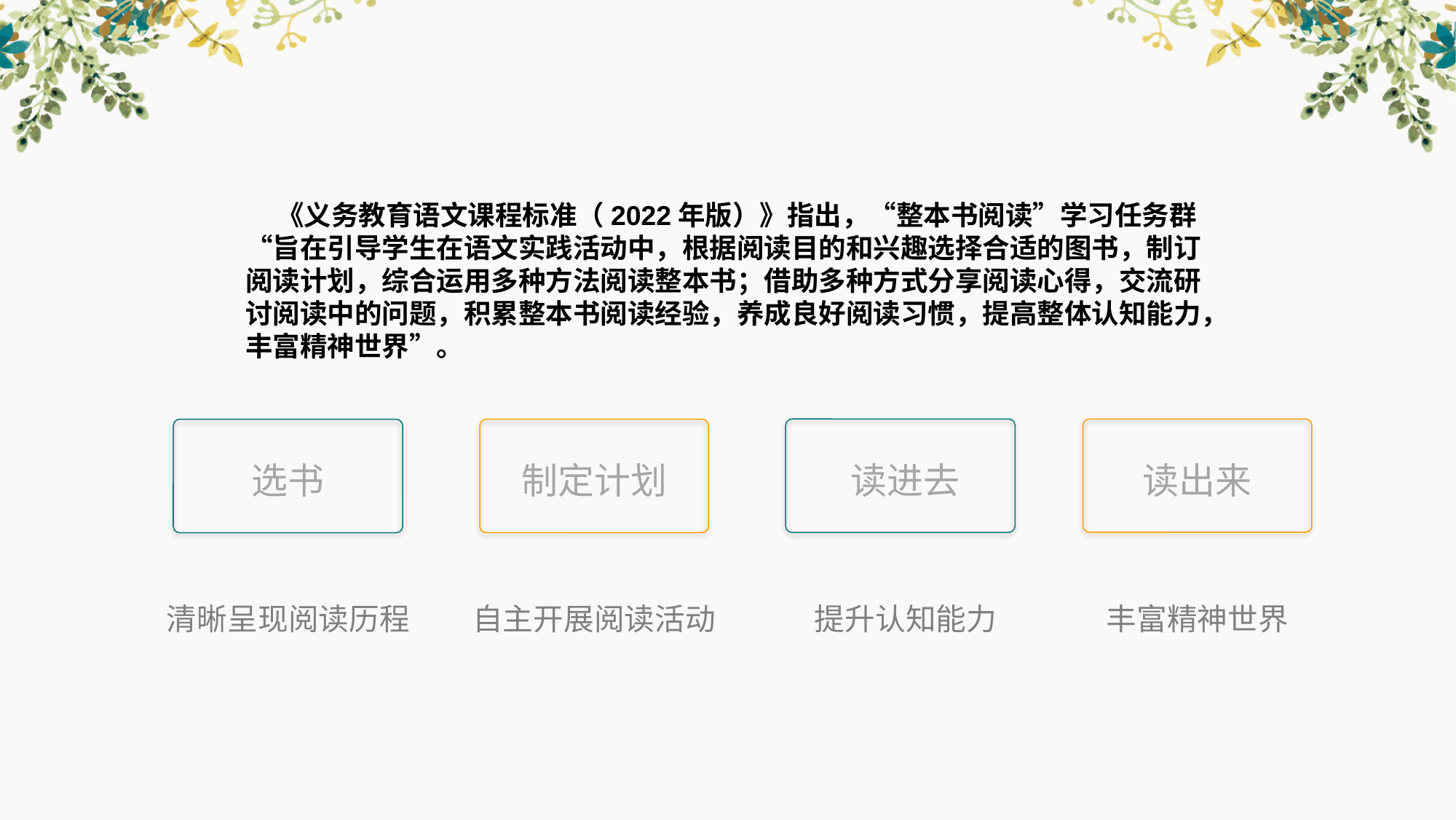

《义务教育语文课程标准（2022年版）》指出，“整本书阅读”学习任务群“旨在引导学生在语文实践活动中，根据阅读目的和兴趣选择合适的图书，制订阅读计划，综合运用多种方法阅读整本书；借助多种方式分享阅读心得，交流研讨阅读中的问题，积累整本书阅读经验，养成良好阅读习惯，提高整体认知能力，丰富精神世界”。

制定计划
选书
读进去
读出来
提升认知能力
自主开展阅读活动
清晰呈现阅读历程
丰富精神世界